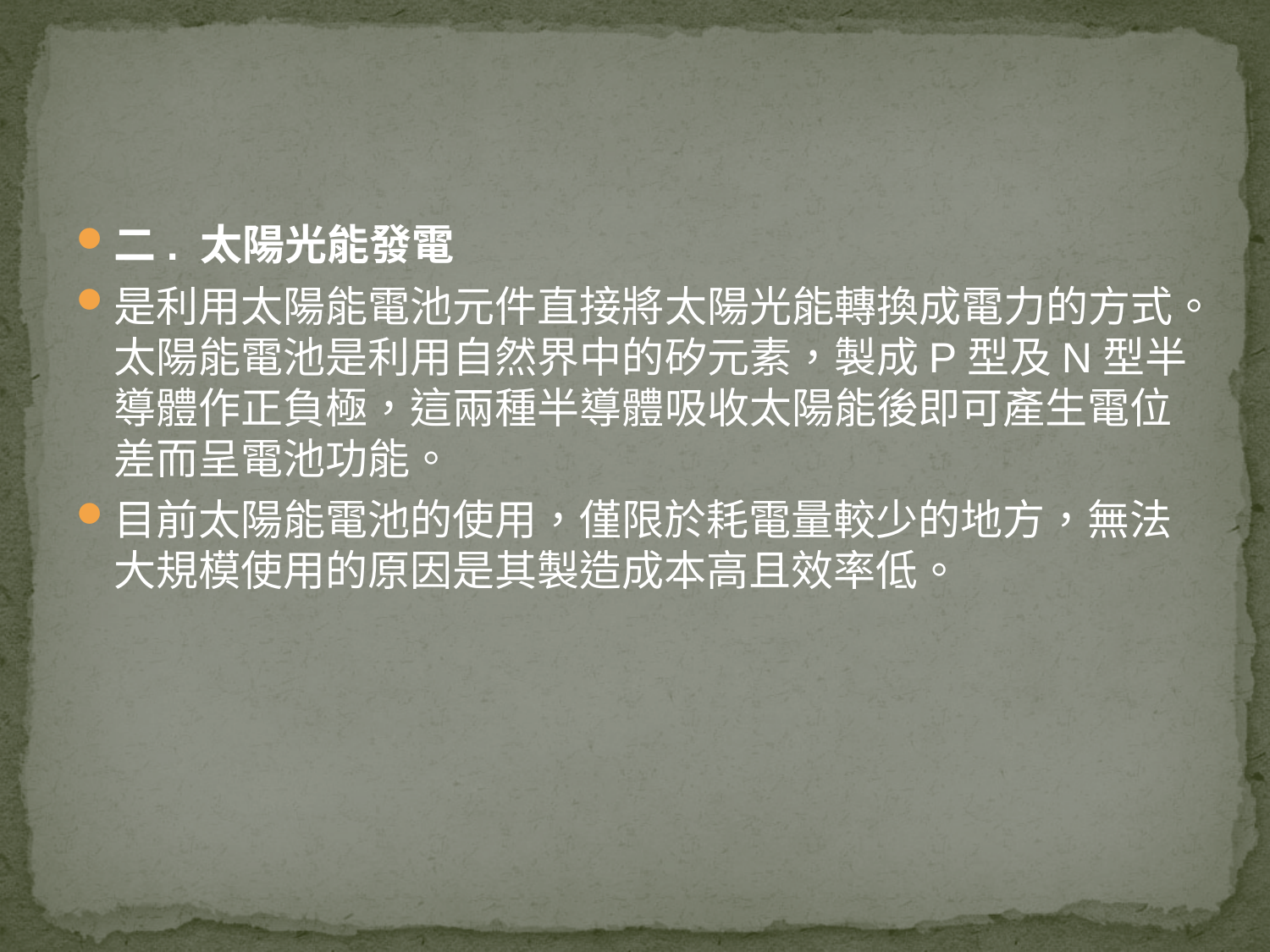

二. 太陽光能發電
是利用太陽能電池元件直接將太陽光能轉換成電力的方式。太陽能電池是利用自然界中的矽元素，製成P型及N型半導體作正負極，這兩種半導體吸收太陽能後即可產生電位差而呈電池功能。
目前太陽能電池的使用，僅限於耗電量較少的地方，無法大規模使用的原因是其製造成本高且效率低。